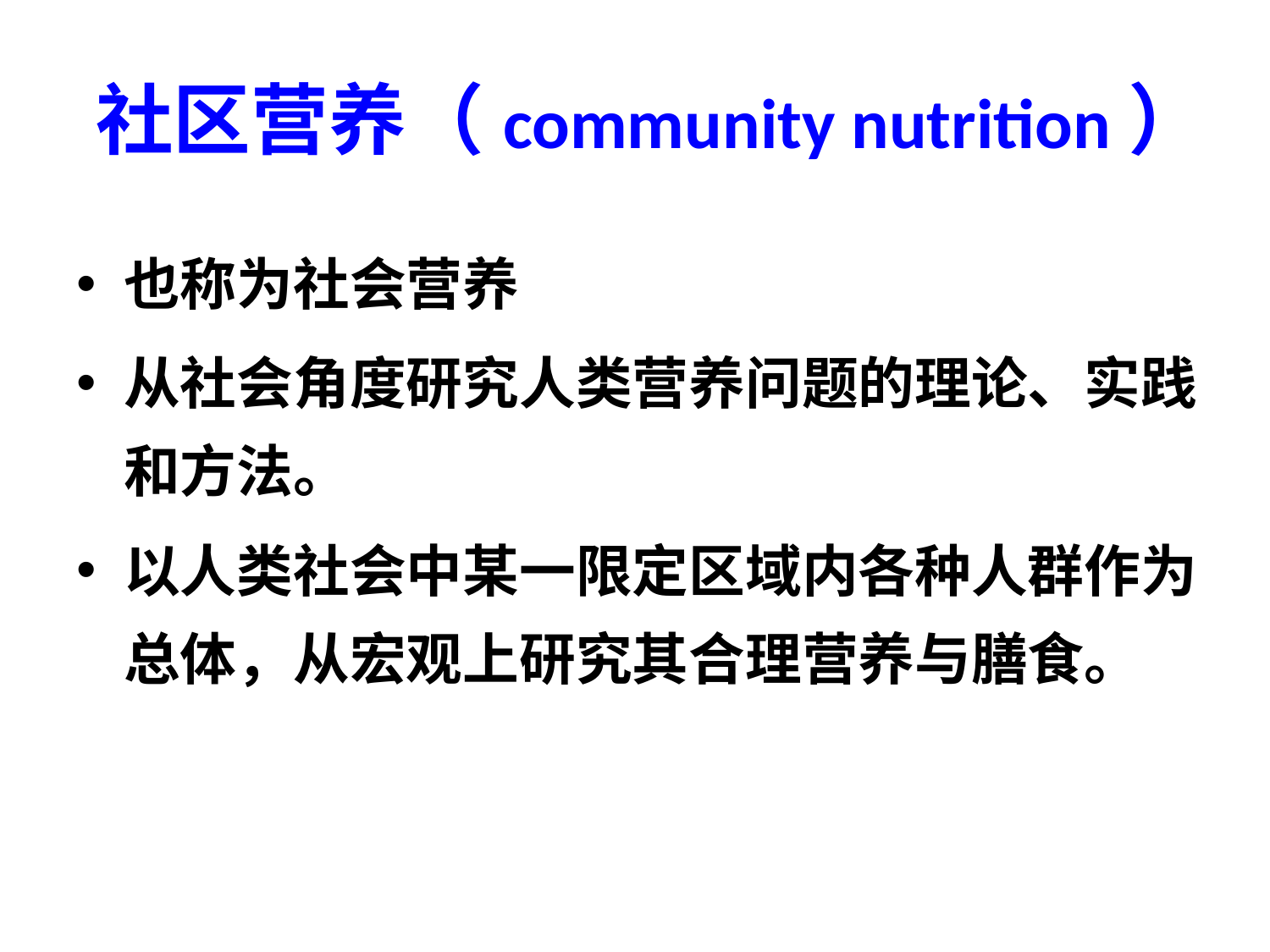

# 社区营养（community nutrition）
也称为社会营养
从社会角度研究人类营养问题的理论、实践和方法。
以人类社会中某一限定区域内各种人群作为总体，从宏观上研究其合理营养与膳食。